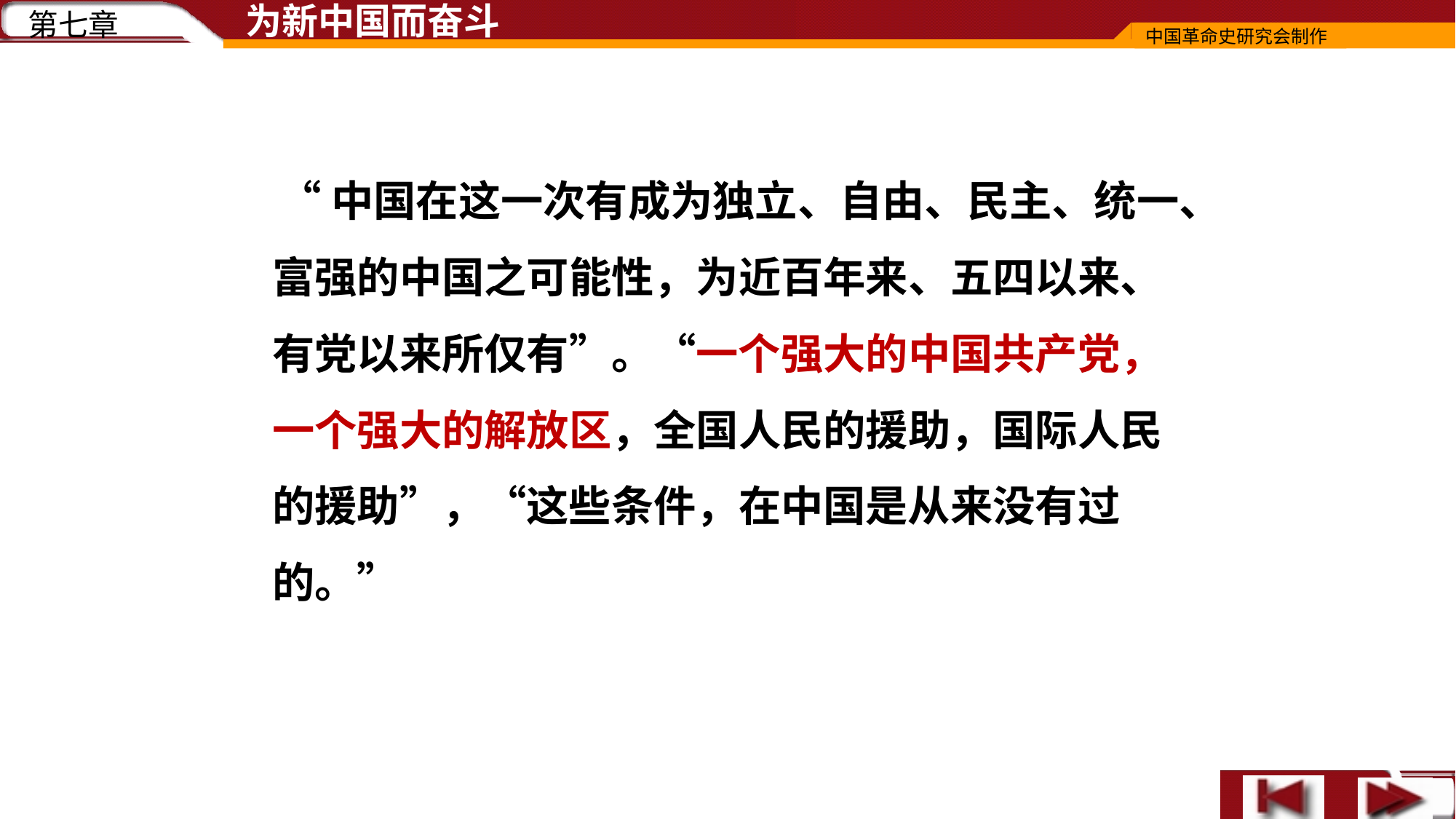

“中国在这一次有成为独立、自由、民主、统一、富强的中国之可能性，为近百年来、五四以来、有党以来所仅有”。“一个强大的中国共产党，一个强大的解放区，全国人民的援助，国际人民的援助”，“这些条件，在中国是从来没有过的。”